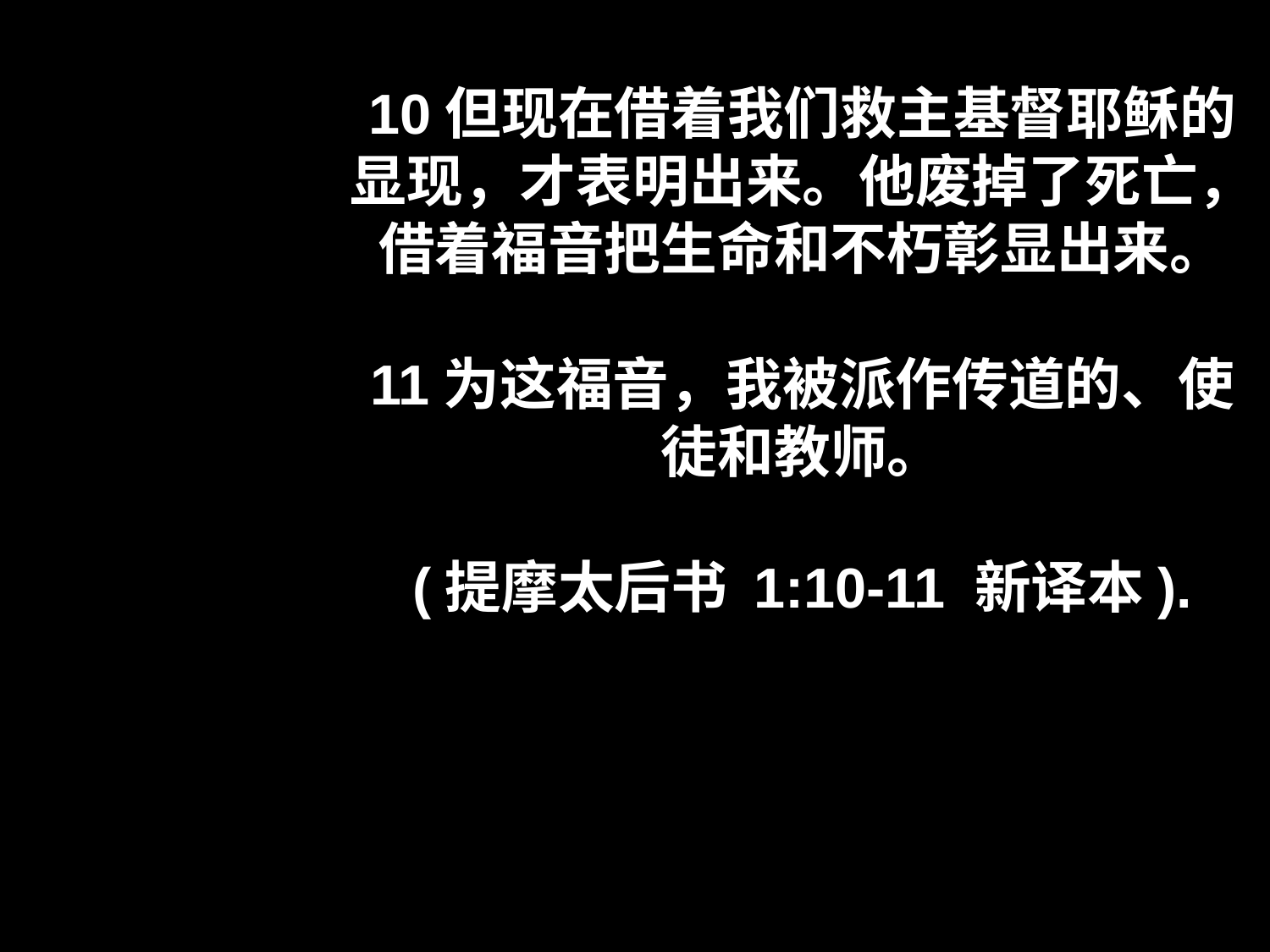

# 10但现在借着我们救主基督耶稣的显现，才表明出来。他废掉了死亡，借着福音把生命和不朽彰显出来。 11为这福音，我被派作传道的、使徒和教师。 (提摩太后书 1:10-11 新译本).